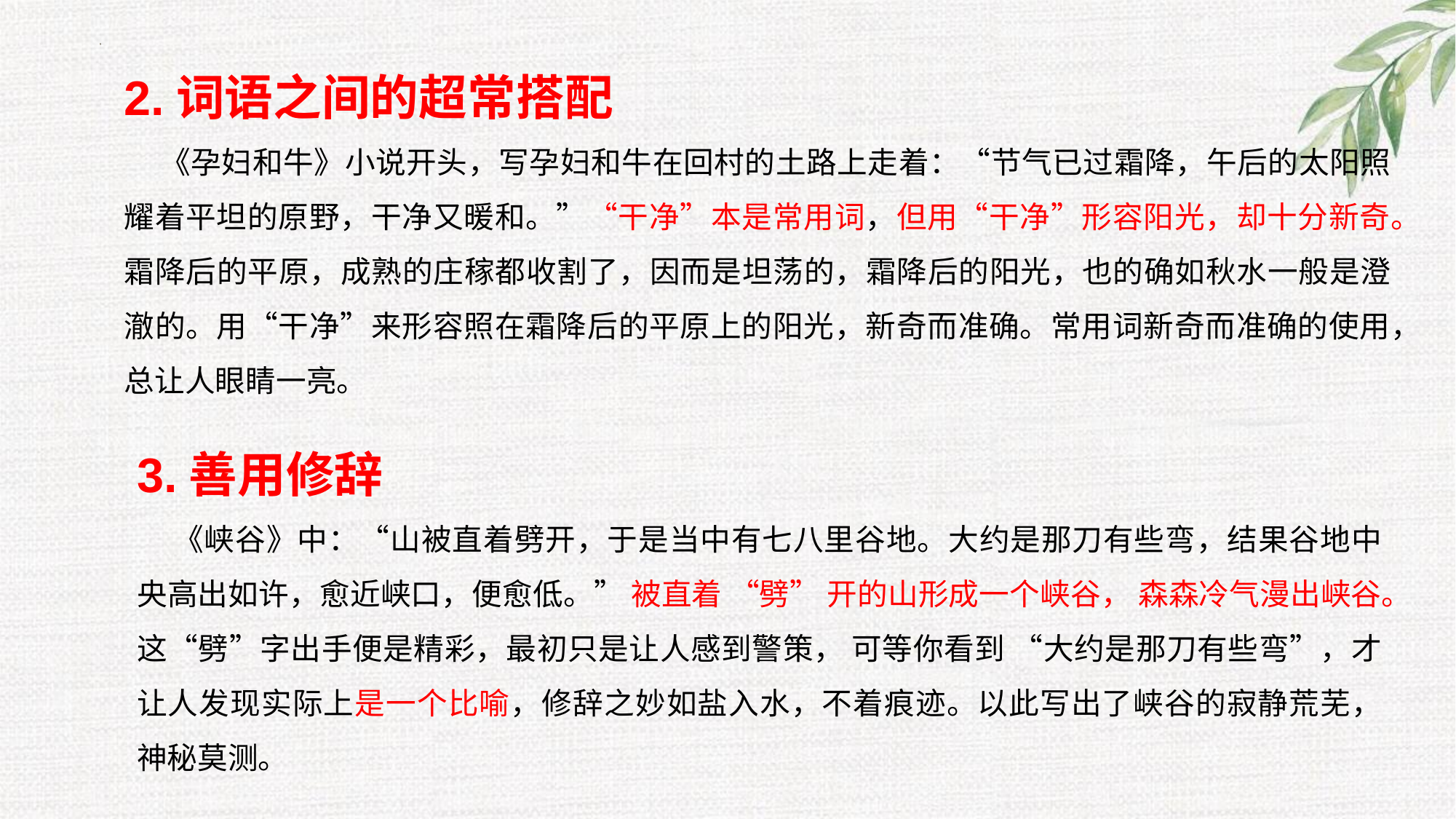

2.词语之间的超常搭配
《孕妇和牛》小说开头，写孕妇和牛在回村的土路上走着：“节气已过霜降，午后的太阳照耀着平坦的原野，干净又暖和。”“干净”本是常用词，但用“干净”形容阳光，却十分新奇。霜降后的平原，成熟的庄稼都收割了，因而是坦荡的，霜降后的阳光，也的确如秋水一般是澄澈的。用“干净”来形容照在霜降后的平原上的阳光，新奇而准确。常用词新奇而准确的使用，总让人眼睛一亮。
3.善用修辞
《峡谷》中：“山被直着劈开，于是当中有七八里谷地。大约是那刀有些弯，结果谷地中央高出如许，愈近峡口，便愈低。” 被直着 “劈” 开的山形成一个峡谷， 森森冷气漫出峡谷。这“劈”字出手便是精彩，最初只是让人感到警策， 可等你看到 “大约是那刀有些弯”，才让人发现实际上是一个比喻，修辞之妙如盐入水，不着痕迹。以此写出了峡谷的寂静荒芜，神秘莫测。